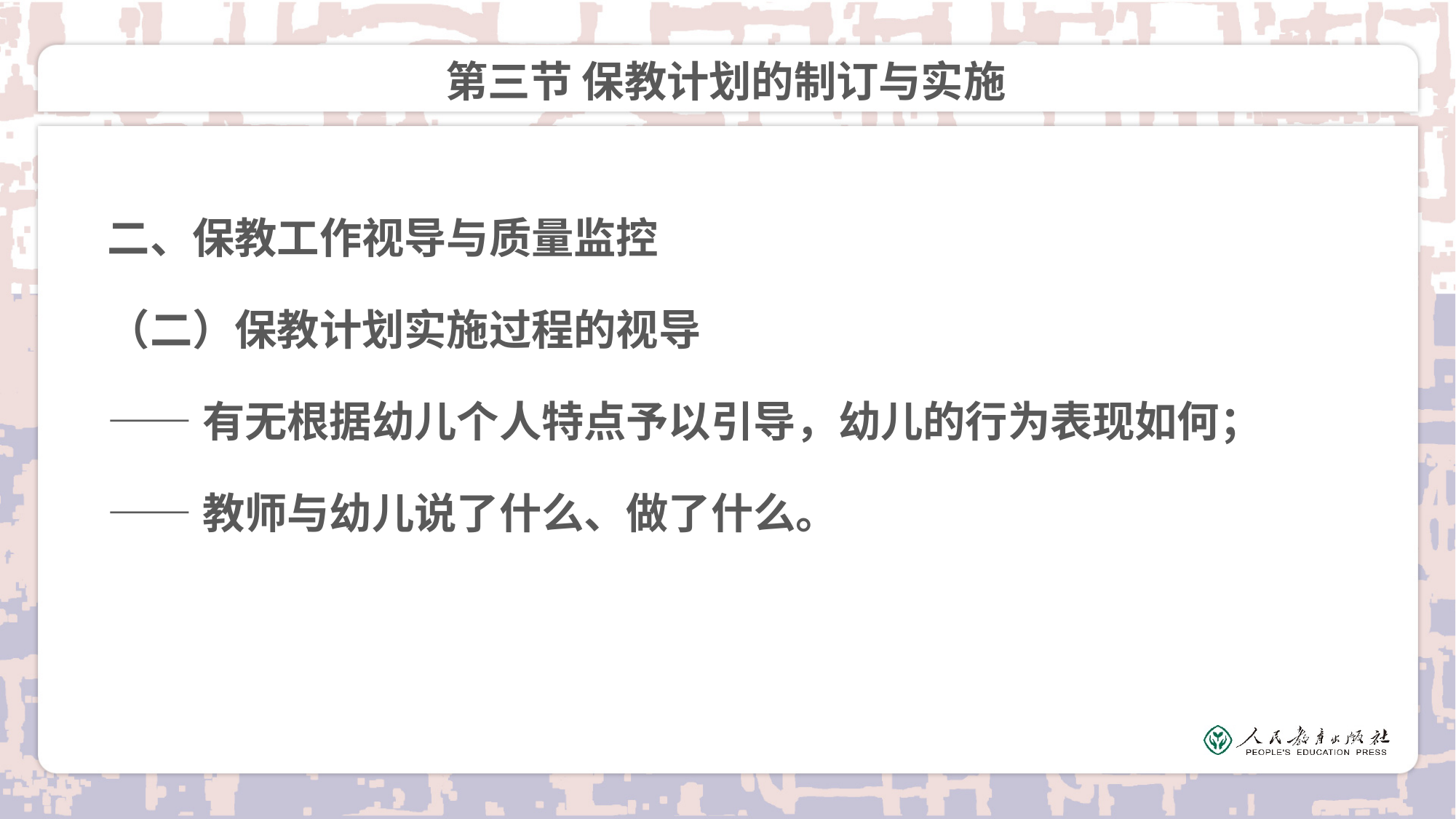

# 第三节 保教计划的制订与实施
二、保教工作视导与质量监控
（二）保教计划实施过程的视导
——有无根据幼儿个人特点予以引导，幼儿的行为表现如何；
——教师与幼儿说了什么、做了什么。